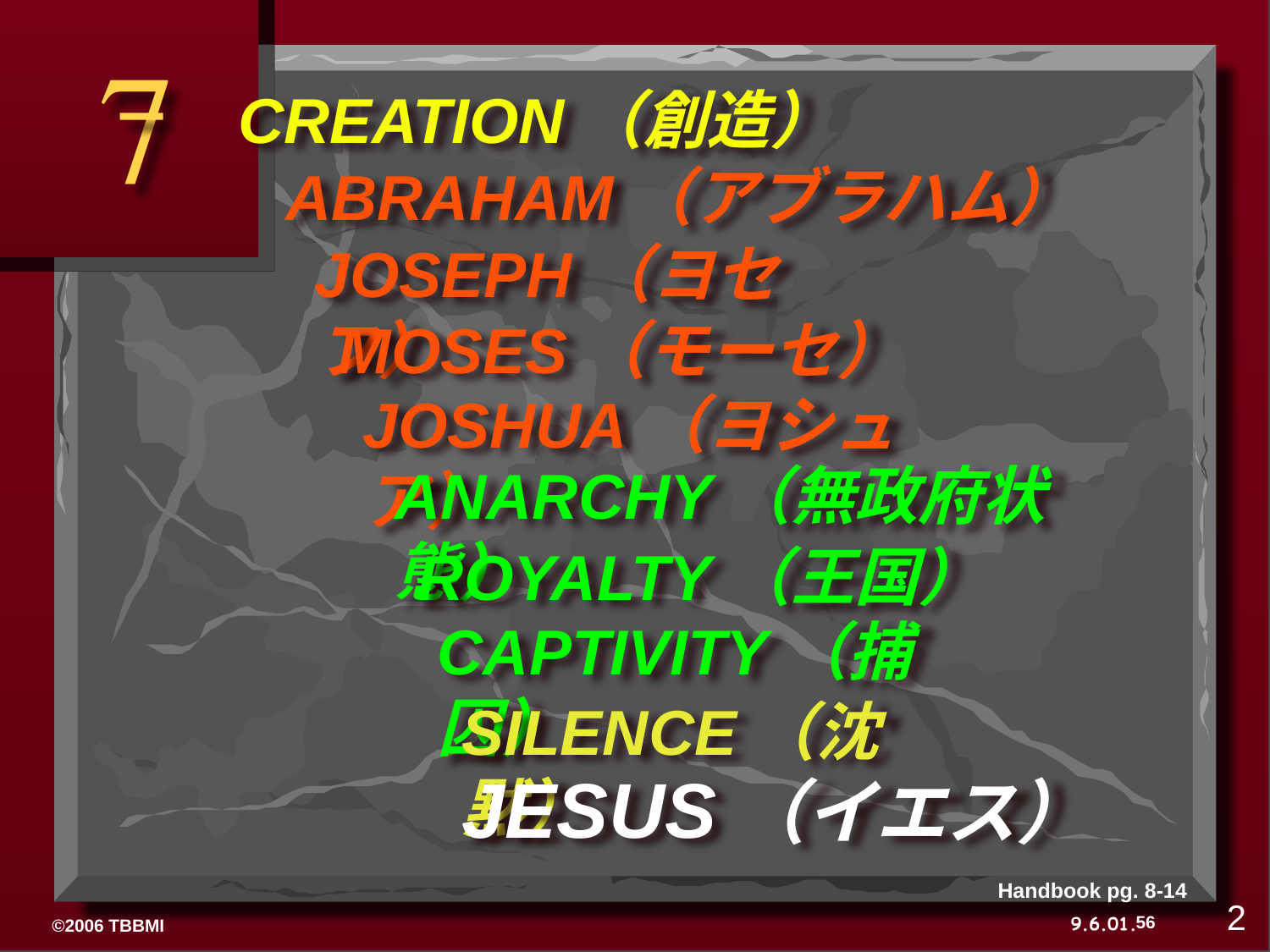

7
CREATION（創造）

ABRAHAM（アブラハム）
JOSEPH（ヨセフ）

MOSES（モーセ）
JOSHUA（ヨシュア）
ANARCHY（無政府状態）
ROYALTY（王国）
CAPTIVITY（捕囚）
SILENCE（沈黙）
JESUS（イエス）

Handbook pg. 8-14
2

56